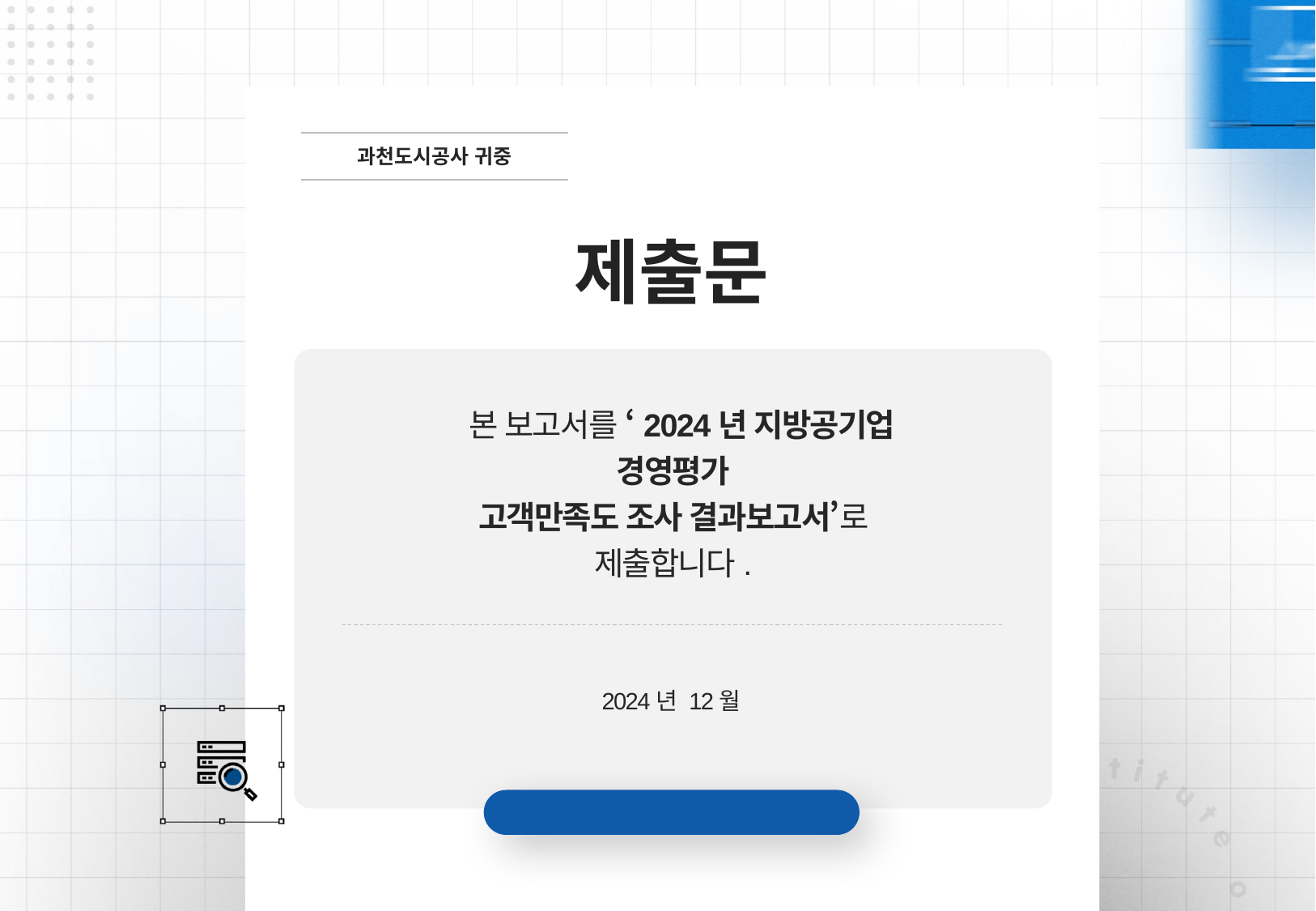

과천도시공사 귀중
제 출 문

 본 보고서를 ‘2024년 지방공기업 경영평가
고객만족도 조사 결과보고서’로 제출합니다.
2024년 12월

지방공기업평가원 이사장